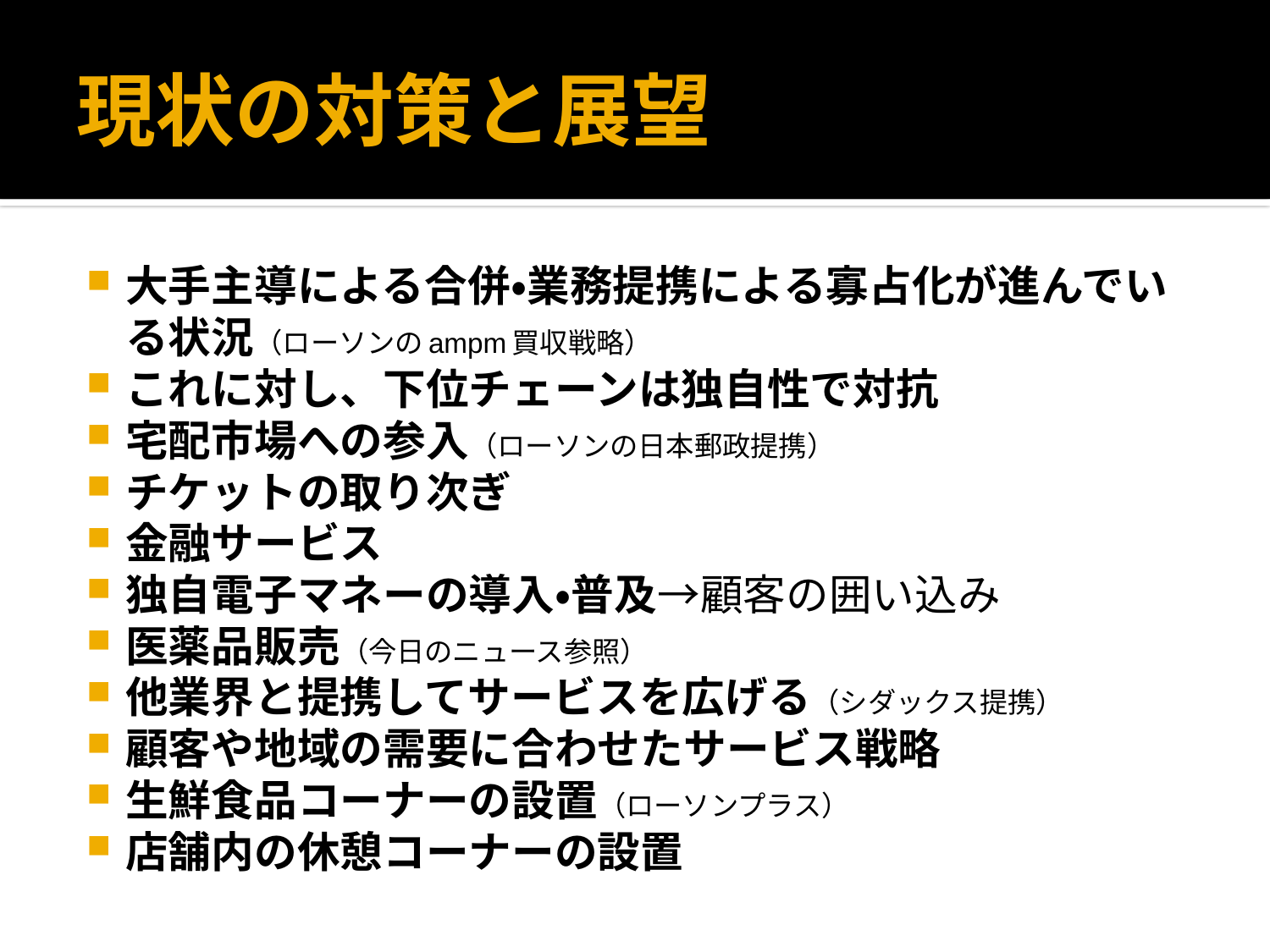

# 現状の対策と展望
大手主導による合併・業務提携による寡占化が進んでいる状況（ローソンのampm買収戦略）
これに対し、下位チェーンは独自性で対抗
宅配市場への参入（ローソンの日本郵政提携）
チケットの取り次ぎ
金融サービス
独自電子マネーの導入・普及→顧客の囲い込み
医薬品販売（今日のニュース参照）
他業界と提携してサービスを広げる（シダックス提携）
顧客や地域の需要に合わせたサービス戦略
生鮮食品コーナーの設置（ローソンプラス）
店舗内の休憩コーナーの設置